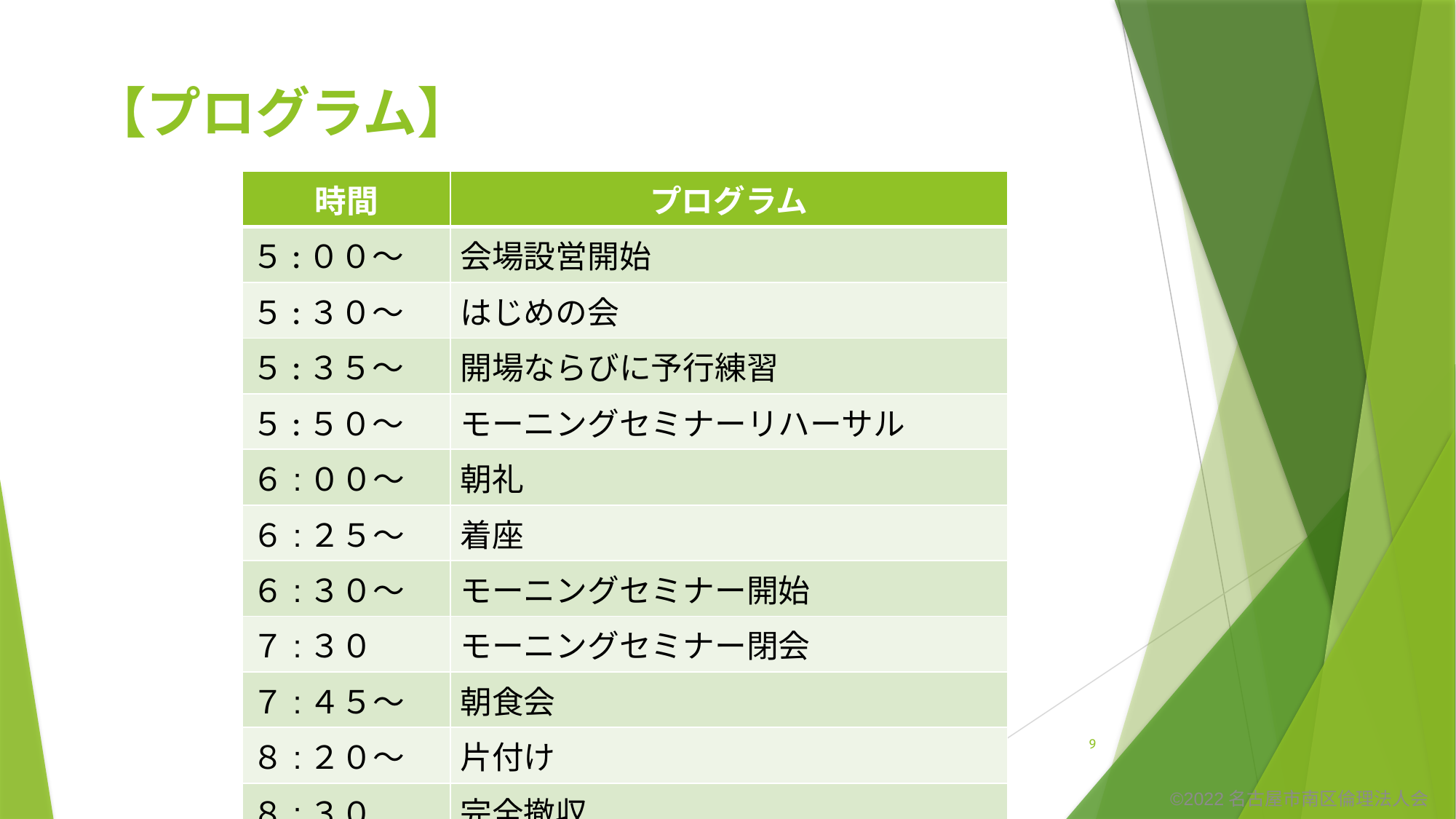

# 【プログラム】
| 時間 | プログラム |
| --- | --- |
| ５:００～ | 会場設営開始 |
| ５:３０～ | はじめの会 |
| ５:３５～ | 開場ならびに予行練習 |
| ５:５０～ | モーニングセミナーリハーサル |
| ６:００～ | 朝礼 |
| ６:２５～ | 着座 |
| ６:３０～ | モーニングセミナー開始 |
| ７:３０ | モーニングセミナー閉会 |
| ７:４５～ | 朝食会 |
| ８:２０～ | 片付け |
| ８:３０ | 完全撤収 |
9
©2022名古屋市南区倫理法人会